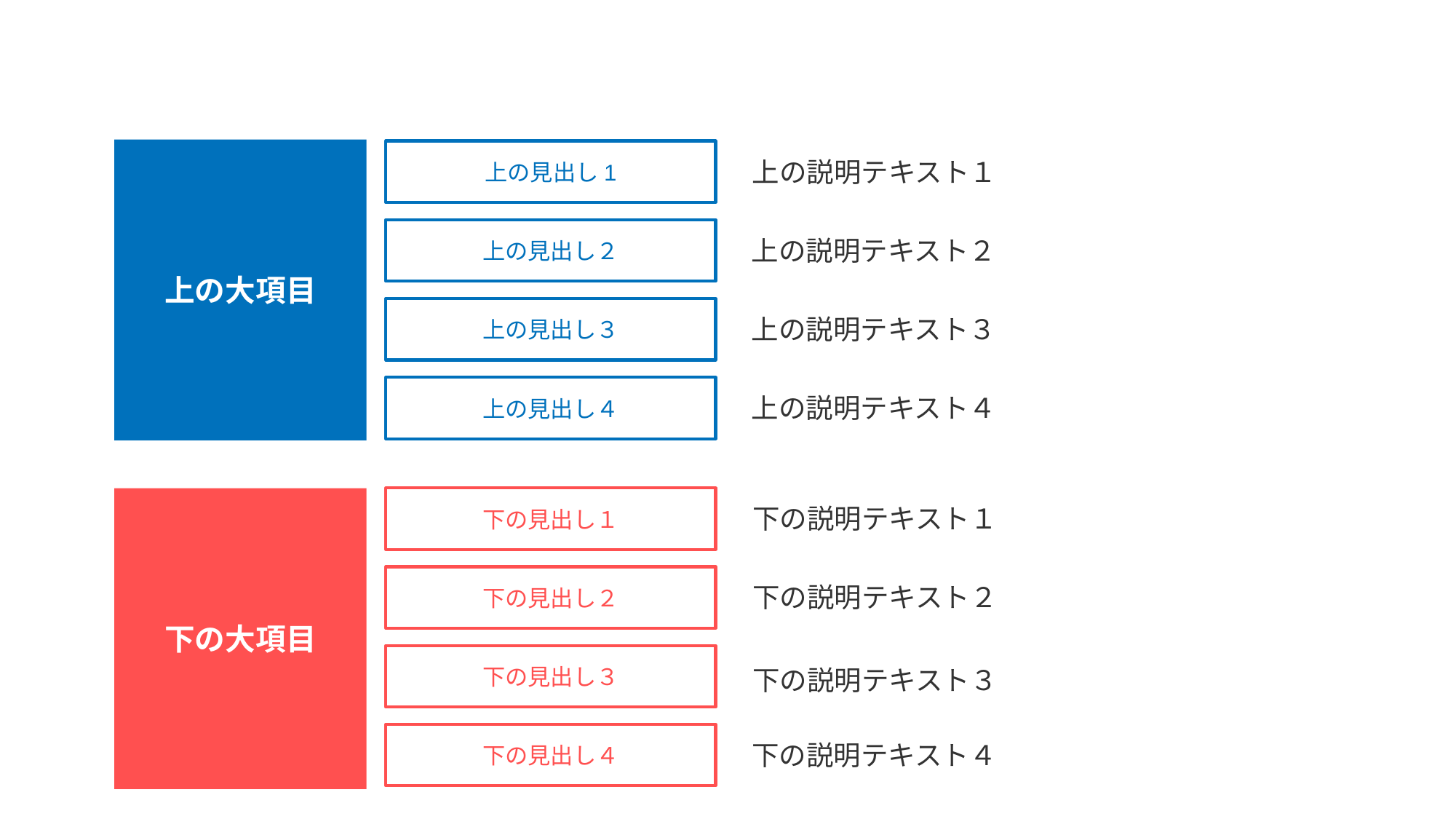

上の大項目
上の見出し1
上の説明テキスト１
上の見出し２
上の説明テキスト２
上の見出し３
上の説明テキスト３
上の見出し４
上の説明テキスト４
下の見出し１
下の大項目
下の説明テキスト１
下の見出し２
下の説明テキスト２
下の見出し３
下の説明テキスト３
下の見出し４
下の説明テキスト４